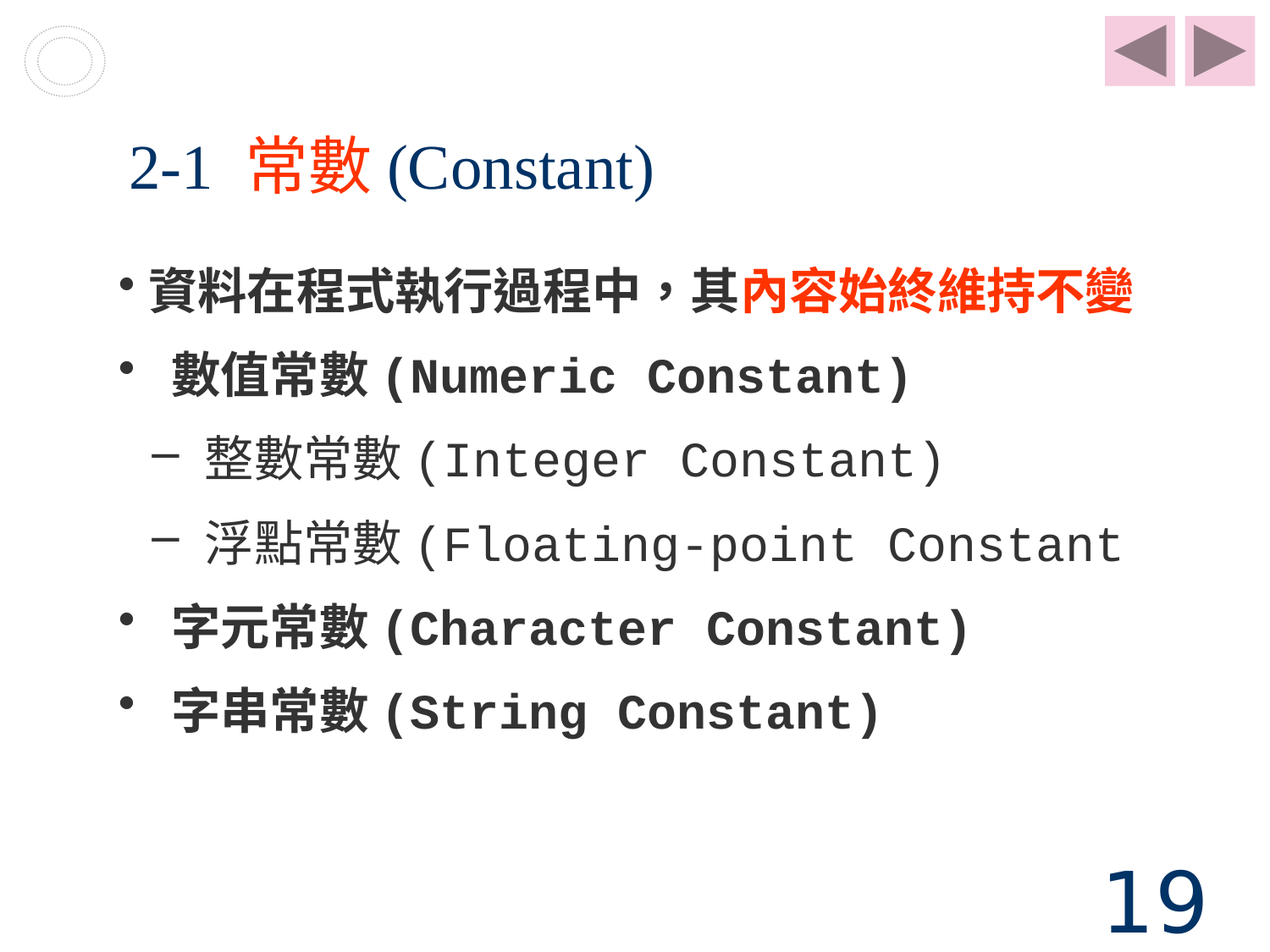

# 2-1 常數(Constant)
資料在程式執行過程中，其內容始終維持不變
 數值常數(Numeric Constant)
 整數常數(Integer Constant)
 浮點常數(Floating-point Constant
 字元常數(Character Constant)
 字串常數(String Constant)
19